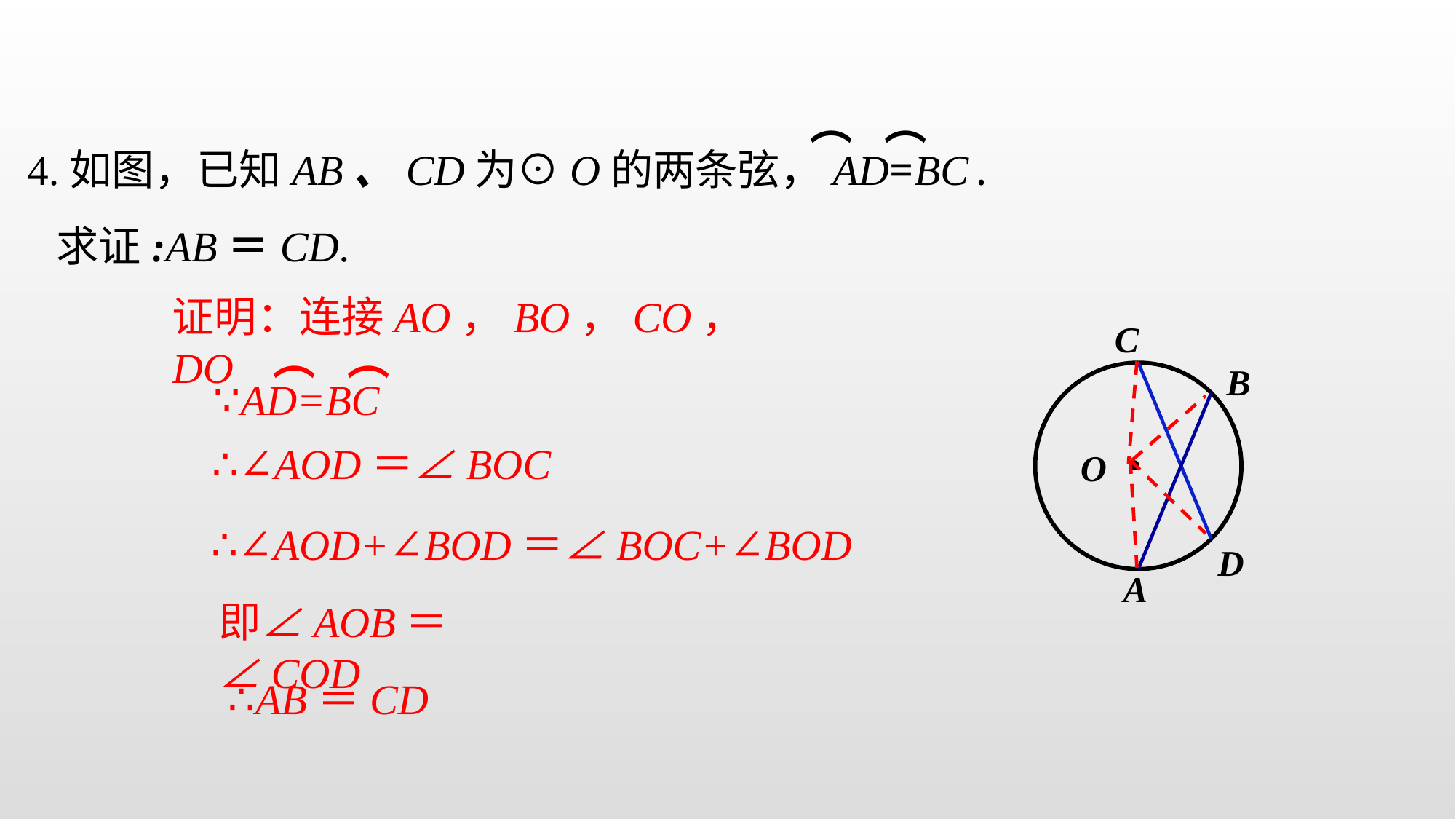

4.如图，已知AB、CD为⊙O的两条弦，AD=BC.
  求证:AB＝CD.
⌒   ⌒
证明：连接AO，BO，CO，DO
C
B

.
O
D
A
⌒   ⌒
∵AD=BC
∴∠AOD＝∠BOC
∴∠AOD+∠BOD＝∠BOC+∠BOD
即∠AOB＝∠COD
∴AB＝CD